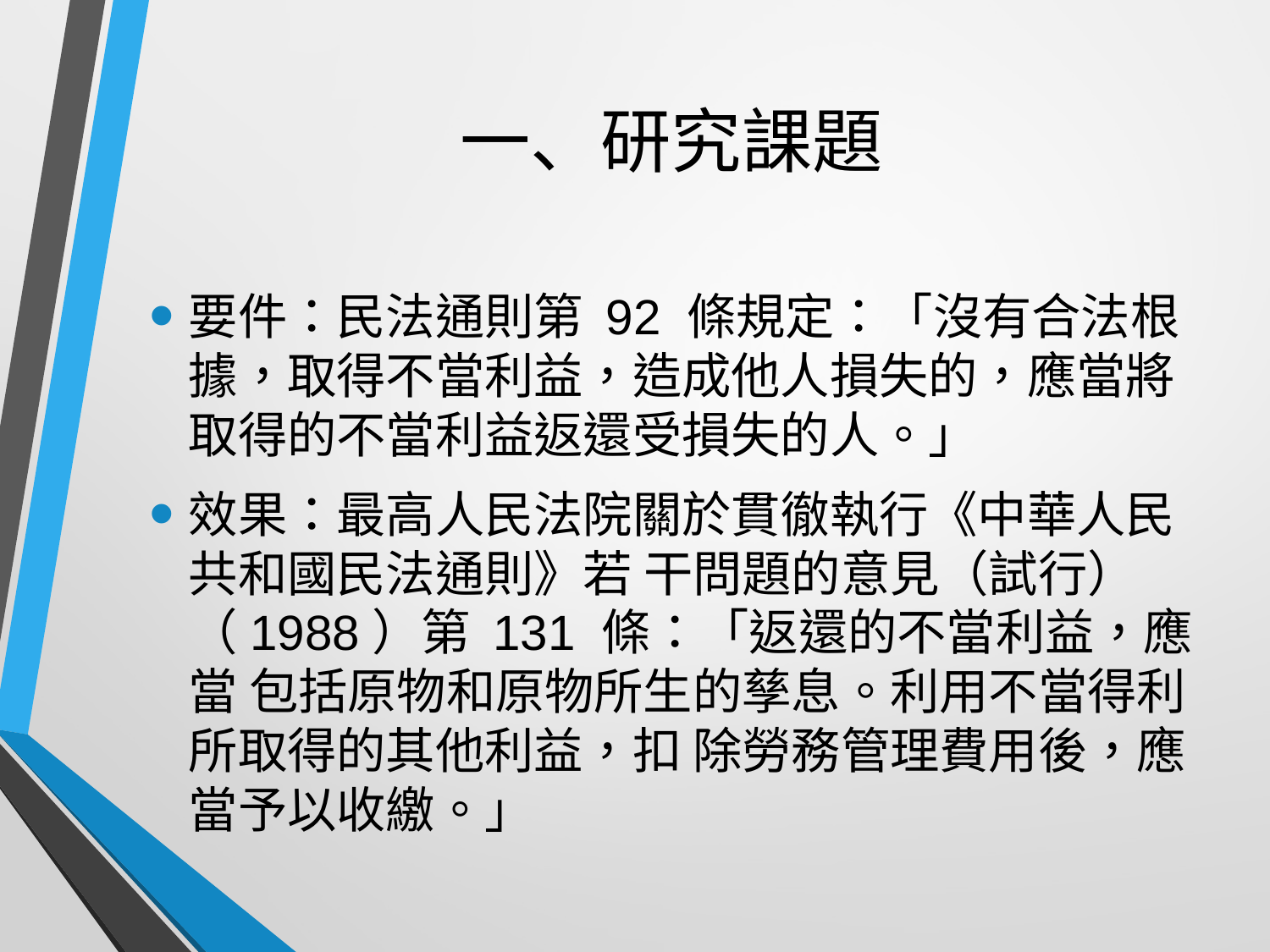

# 一、研究課題
要件：民法通則第 92 條規定：「沒有合法根據，取得不當利益，造成他人損失的，應當將取得的不當利益返還受損失的人。」
效果：最高人民法院關於貫徹執行《中華人民共和國民法通則》若 干問題的意見（試行）（1988）第 131 條：「返還的不當利益，應當 包括原物和原物所生的孳息。利用不當得利所取得的其他利益，扣 除勞務管理費用後，應當予以收繳。」